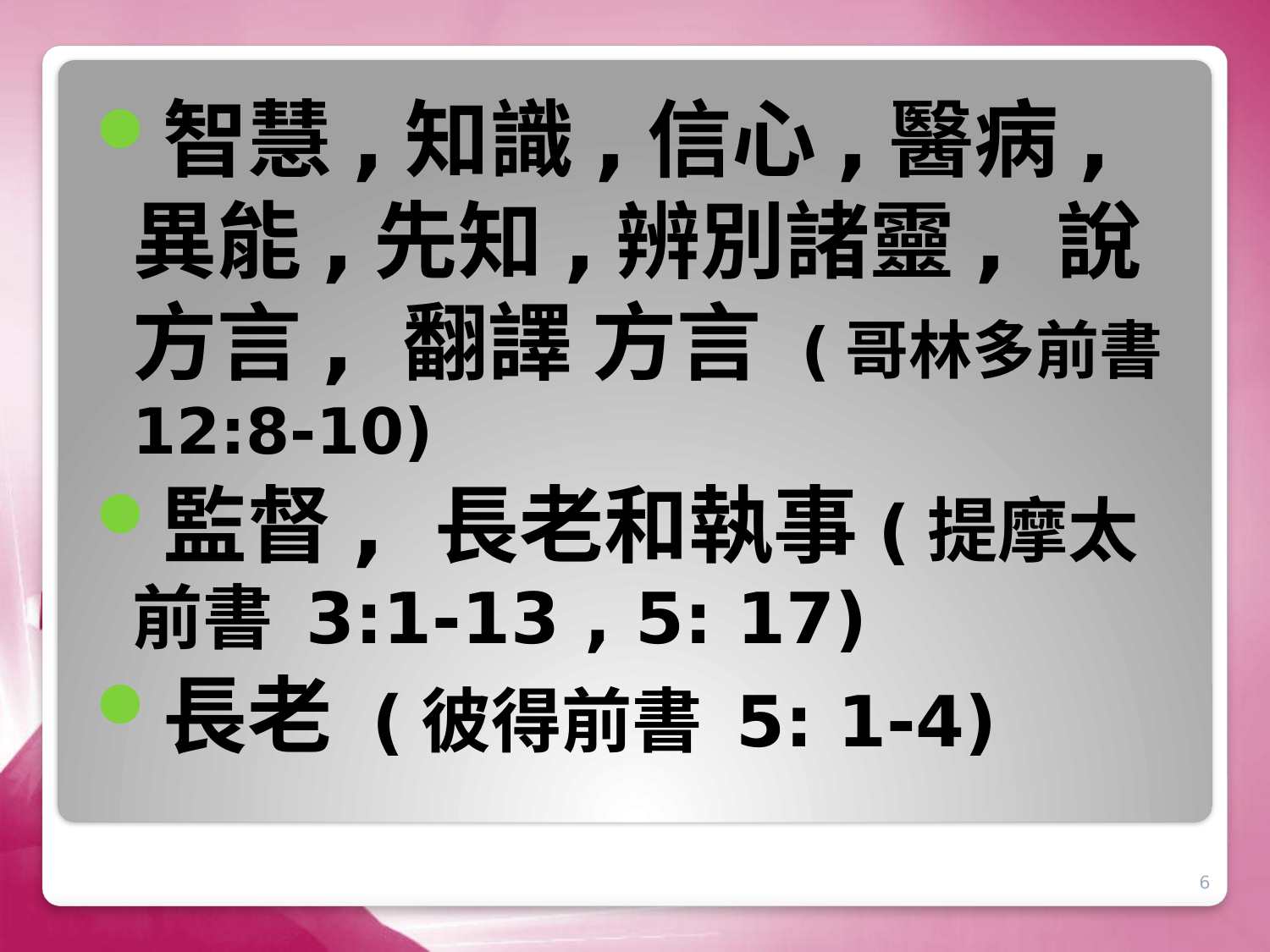

智慧,知識,信心,醫病,異能,先知,辨別諸靈, 說方言, 翻譯 方言 (哥林多前書 12:8-10)
監督, 長老和執事(提摩太前書 3:1-13 , 5: 17)
長老 (彼得前書 5: 1-4)
6